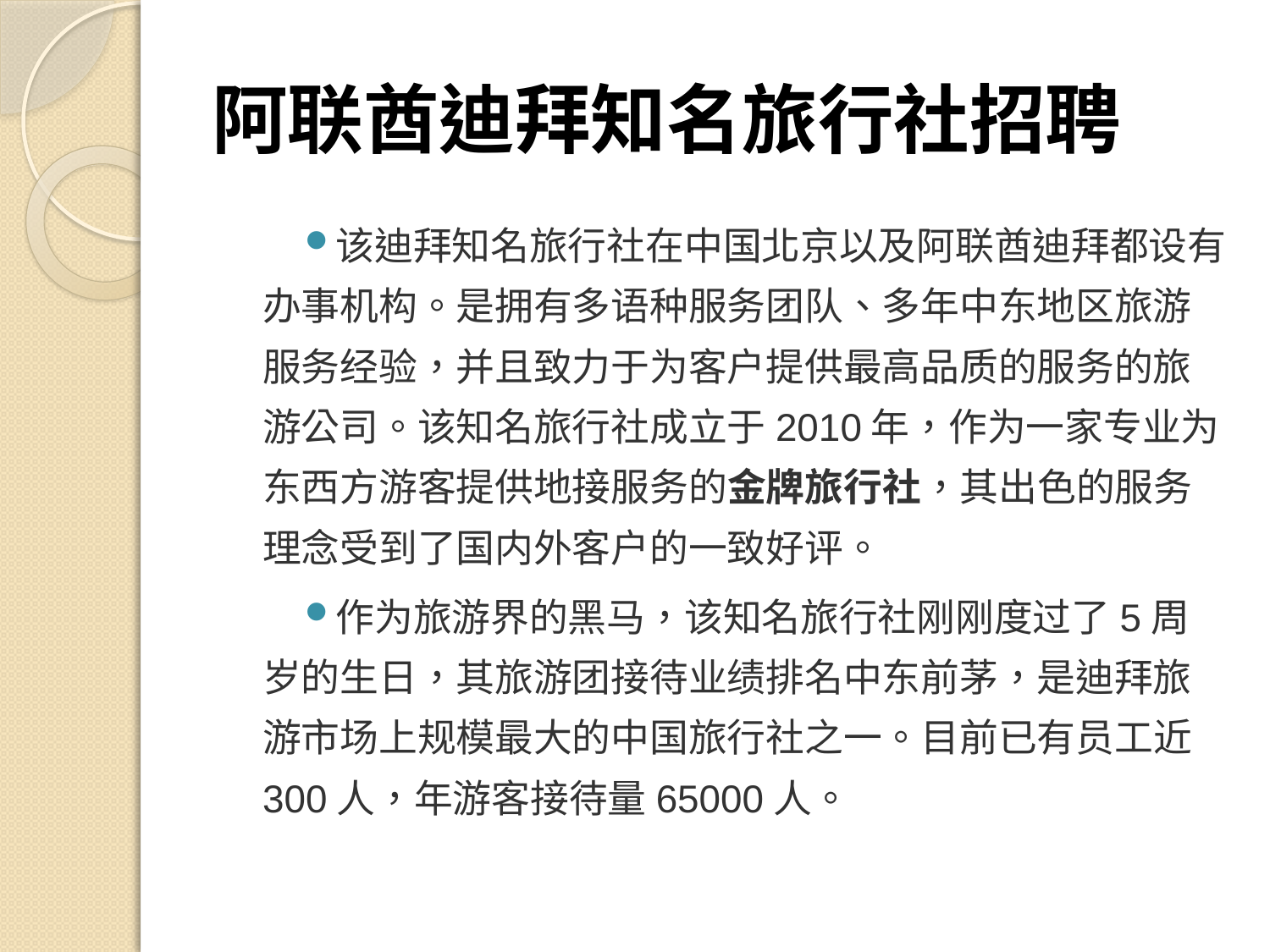

# 阿联酋迪拜知名旅行社招聘
该迪拜知名旅行社在中国北京以及阿联酋迪拜都设有办事机构。是拥有多语种服务团队、多年中东地区旅游服务经验，并且致力于为客户提供最高品质的服务的旅游公司。该知名旅行社成立于2010年，作为一家专业为东西方游客提供地接服务的金牌旅行社，其出色的服务理念受到了国内外客户的一致好评。
作为旅游界的黑马，该知名旅行社刚刚度过了5周岁的生日，其旅游团接待业绩排名中东前茅，是迪拜旅游市场上规模最大的中国旅行社之一。目前已有员工近300人，年游客接待量65000人。